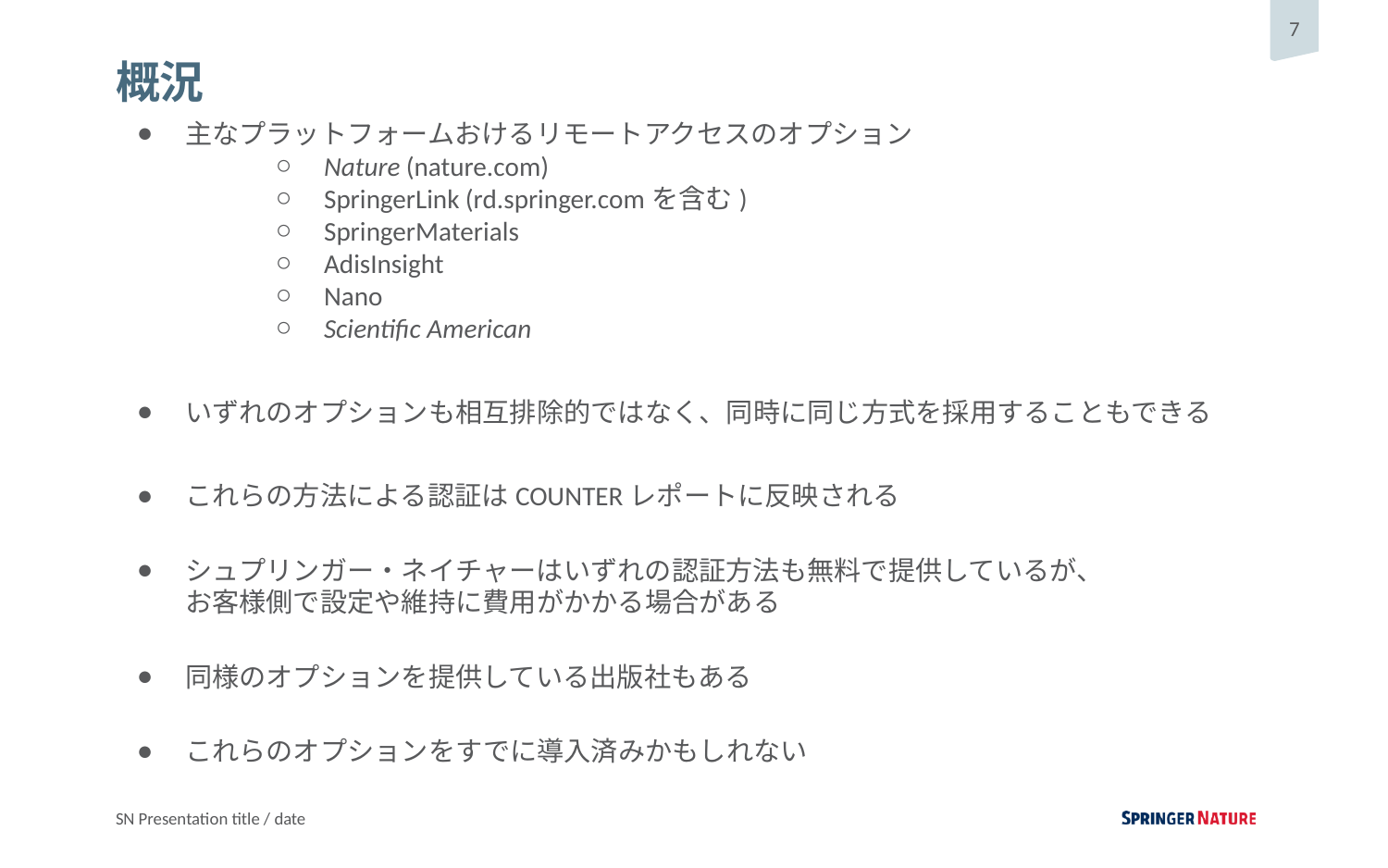

# 概況
主なプラットフォームおけるリモートアクセスのオプション
Nature (nature.com)
SpringerLink (rd.springer.comを含む)
SpringerMaterials
AdisInsight
Nano
Scientific American

いずれのオプションも相互排除的ではなく、同時に同じ方式を採用することもできる

これらの方法による認証はCOUNTERレポートに反映される
シュプリンガー・ネイチャーはいずれの認証方法も無料で提供しているが、
お客様側で設定や維持に費用がかかる場合がある
同様のオプションを提供している出版社もある
これらのオプションをすでに導入済みかもしれない